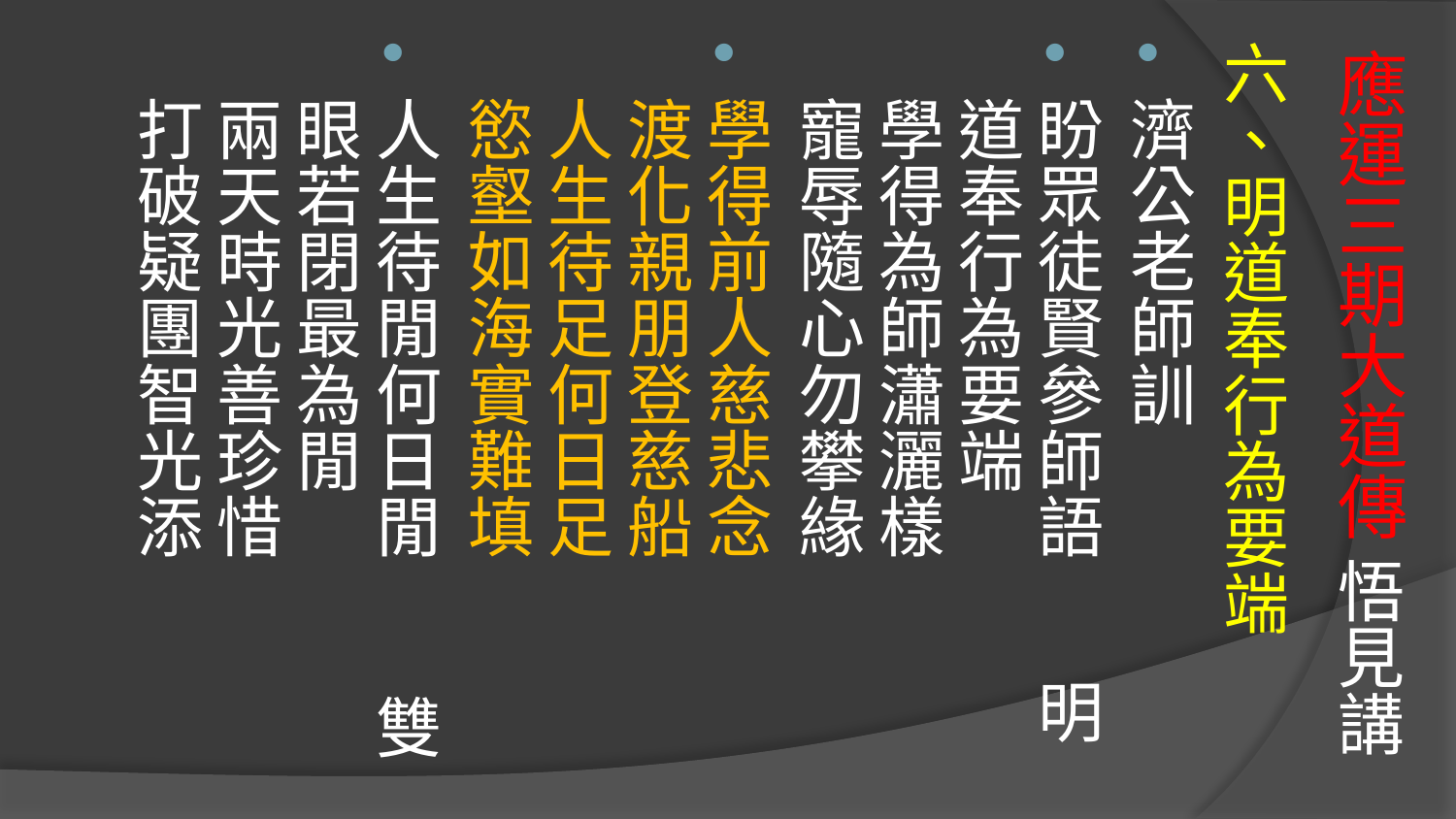

# 應運三期大道傳 悟見講
六、明道奉行為要端
濟公老師訓
盼眾徒賢參師語        明道奉行為要端
學得為師瀟灑樣            寵辱隨心勿攀緣
學得前人慈悲念             渡化親朋登慈船
人生待足何日足            慾壑如海實難填
人生待閒何日閒         雙眼若閉最為閒
兩天時光善珍惜            打破疑團智光添